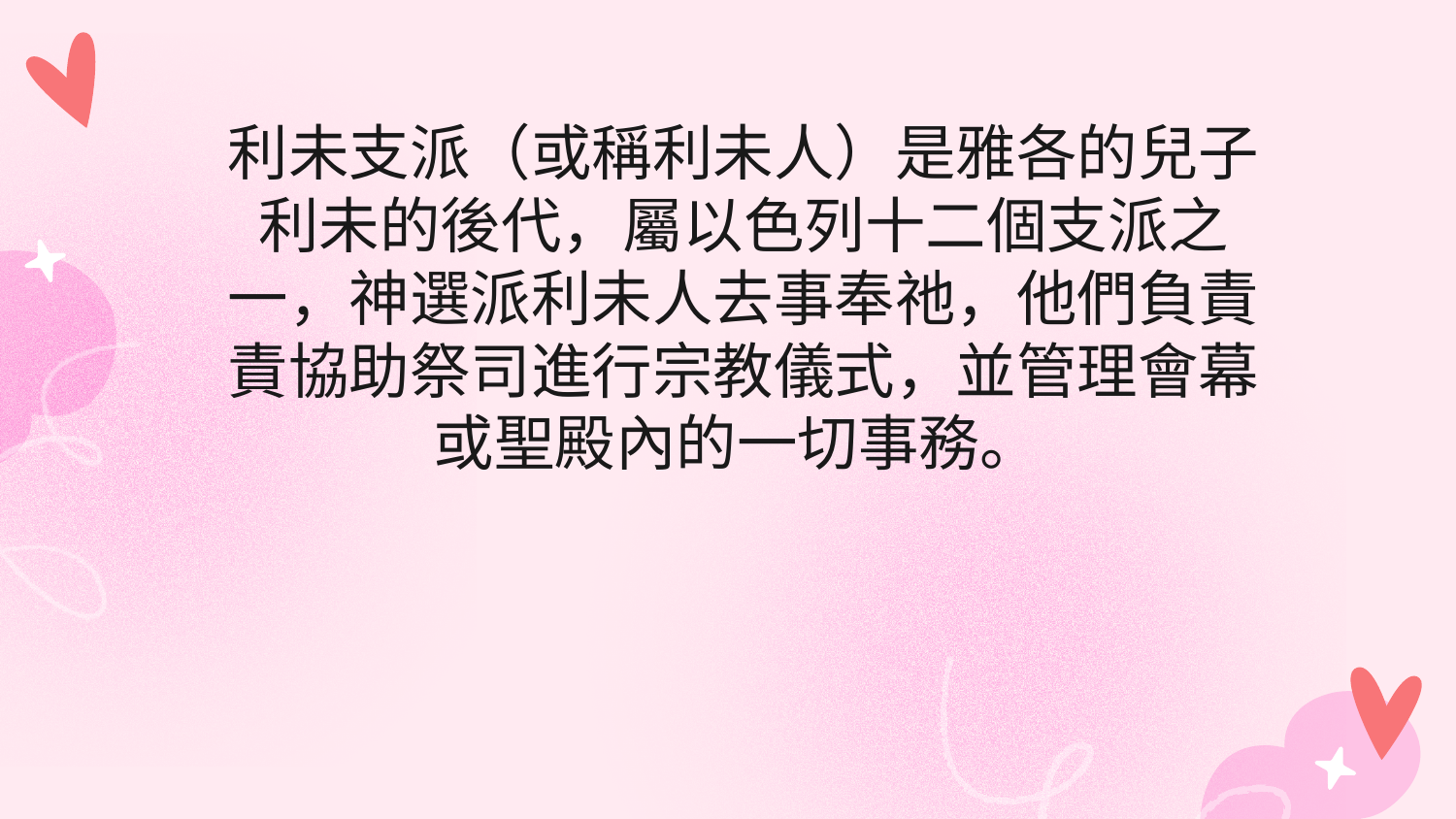

# 利未支派（或稱利未人）是雅各的兒子利未的後代，屬以色列十二個支派之一，神選派利未人去事奉祂，他們負責責協助祭司進行宗教儀式，並管理會幕或聖殿內的一切事務。